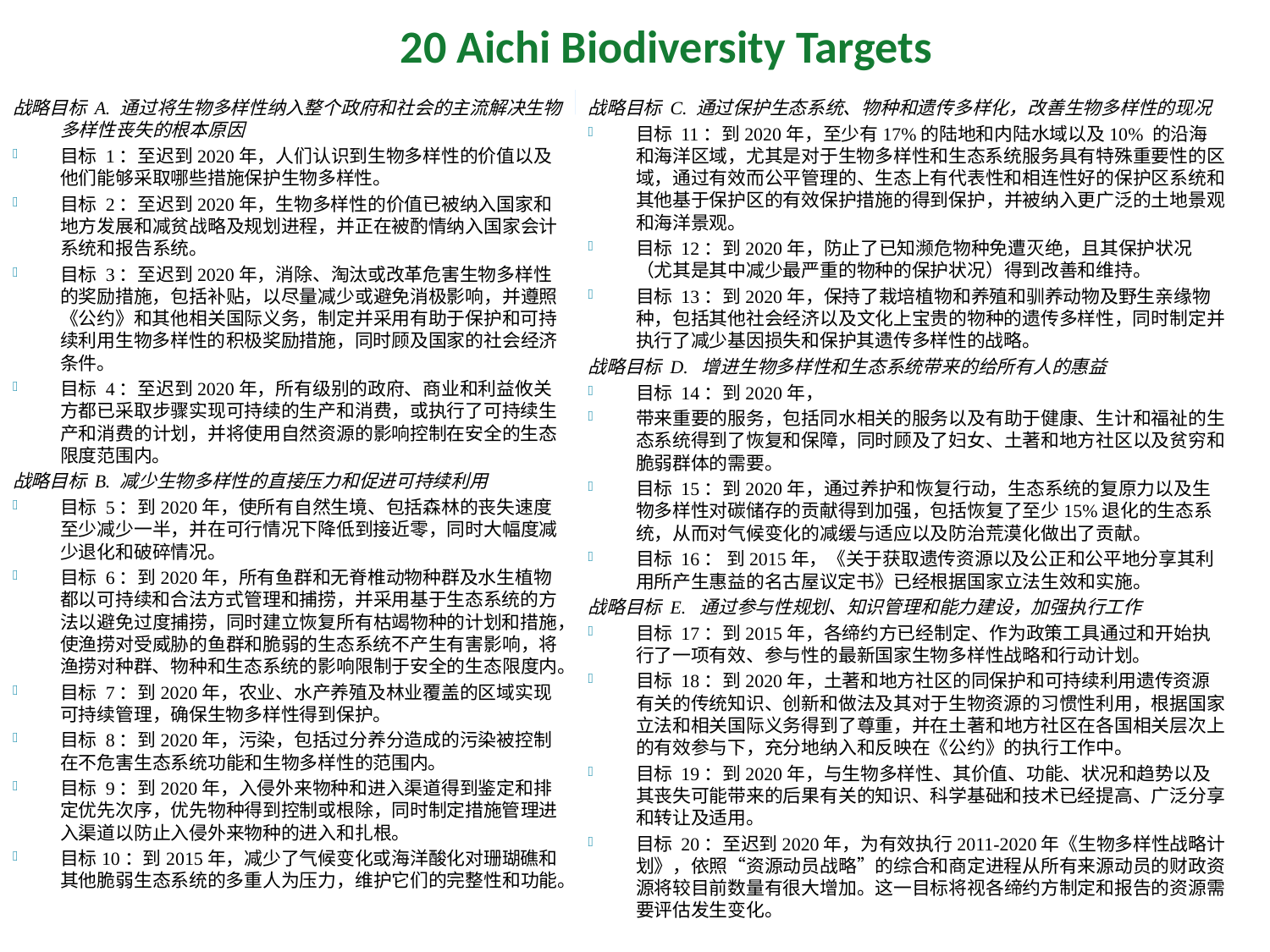

20 Aichi Biodiversity Targets
战略目标 A. 通过将生物多样性纳入整个政府和社会的主流解决生物多样性丧失的根本原因
目标 1：至迟到2020年，人们认识到生物多样性的价值以及他们能够采取哪些措施保护生物多样性。
目标 2：至迟到2020年，生物多样性的价值已被纳入国家和地方发展和减贫战略及规划进程，并正在被酌情纳入国家会计系统和报告系统。
目标 3：至迟到2020年，消除、淘汰或改革危害生物多样性的奖励措施，包括补贴，以尽量减少或避免消极影响，并遵照《公约》和其他相关国际义务，制定并采用有助于保护和可持续利用生物多样性的积极奖励措施，同时顾及国家的社会经济条件。
目标 4：至迟到2020年，所有级别的政府、商业和利益攸关方都已采取步骤实现可持续的生产和消费，或执行了可持续生产和消费的计划，并将使用自然资源的影响控制在安全的生态限度范围内。
战略目标 B. 减少生物多样性的直接压力和促进可持续利用
目标 5：到2020年，使所有自然生境、包括森林的丧失速度至少减少一半，并在可行情况下降低到接近零，同时大幅度减少退化和破碎情况。
目标 6：到2020年，所有鱼群和无脊椎动物种群及水生植物都以可持续和合法方式管理和捕捞，并采用基于生态系统的方法以避免过度捕捞，同时建立恢复所有枯竭物种的计划和措施，使渔捞对受威胁的鱼群和脆弱的生态系统不产生有害影响，将渔捞对种群、物种和生态系统的影响限制于安全的生态限度内。
目标 7：到2020年，农业、水产养殖及林业覆盖的区域实现可持续管理，确保生物多样性得到保护。
目标 8：到2020年，污染，包括过分养分造成的污染被控制在不危害生态系统功能和生物多样性的范围内。
目标 9：到2020年，入侵外来物种和进入渠道得到鉴定和排定优先次序，优先物种得到控制或根除，同时制定措施管理进入渠道以防止入侵外来物种的进入和扎根。
目标10：到2015年，减少了气候变化或海洋酸化对珊瑚礁和其他脆弱生态系统的多重人为压力，维护它们的完整性和功能。

战略目标 C. 通过保护生态系统、物种和遗传多样化，改善生物多样性的现况
目标 11：到2020年，至少有17%的陆地和内陆水域以及10% 的沿海和海洋区域，尤其是对于生物多样性和生态系统服务具有特殊重要性的区域，通过有效而公平管理的、生态上有代表性和相连性好的保护区系统和其他基于保护区的有效保护措施的得到保护，并被纳入更广泛的土地景观和海洋景观。
目标 12：到2020年，防止了已知濒危物种免遭灭绝，且其保护状况（尤其是其中减少最严重的物种的保护状况）得到改善和维持。
目标 13：到2020年，保持了栽培植物和养殖和驯养动物及野生亲缘物种，包括其他社会经济以及文化上宝贵的物种的遗传多样性，同时制定并执行了减少基因损失和保护其遗传多样性的战略。
战略目标 D.  增进生物多样性和生态系统带来的给所有人的惠益
目标 14：到2020年，
带来重要的服务，包括同水相关的服务以及有助于健康、生计和福祉的生态系统得到了恢复和保障，同时顾及了妇女、土著和地方社区以及贫穷和脆弱群体的需要。
目标 15：到2020年，通过养护和恢复行动，生态系统的复原力以及生物多样性对碳储存的贡献得到加强，包括恢复了至少15%退化的生态系统，从而对气候变化的减缓与适应以及防治荒漠化做出了贡献。
目标 16： 到2015年，《关于获取遗传资源以及公正和公平地分享其利用所产生惠益的名古屋议定书》已经根据国家立法生效和实施。
战略目标 E.  通过参与性规划、知识管理和能力建设，加强执行工作
目标 17：到2015年，各缔约方已经制定、作为政策工具通过和开始执行了一项有效、参与性的最新国家生物多样性战略和行动计划。
目标 18：到2020年，土著和地方社区的同保护和可持续利用遗传资源有关的传统知识、创新和做法及其对于生物资源的习惯性利用，根据国家立法和相关国际义务得到了尊重，并在土著和地方社区在各国相关层次上的有效参与下，充分地纳入和反映在《公约》的执行工作中。
目标 19：到2020年，与生物多样性、其价值、功能、状况和趋势以及其丧失可能带来的后果有关的知识、科学基础和技术已经提高、广泛分享和转让及适用。
目标 20：至迟到2020年，为有效执行2011-2020年《生物多样性战略计划》，依照“资源动员战略”的综合和商定进程从所有来源动员的财政资源将较目前数量有很大增加。这一目标将视各缔约方制定和报告的资源需要评估发生变化。